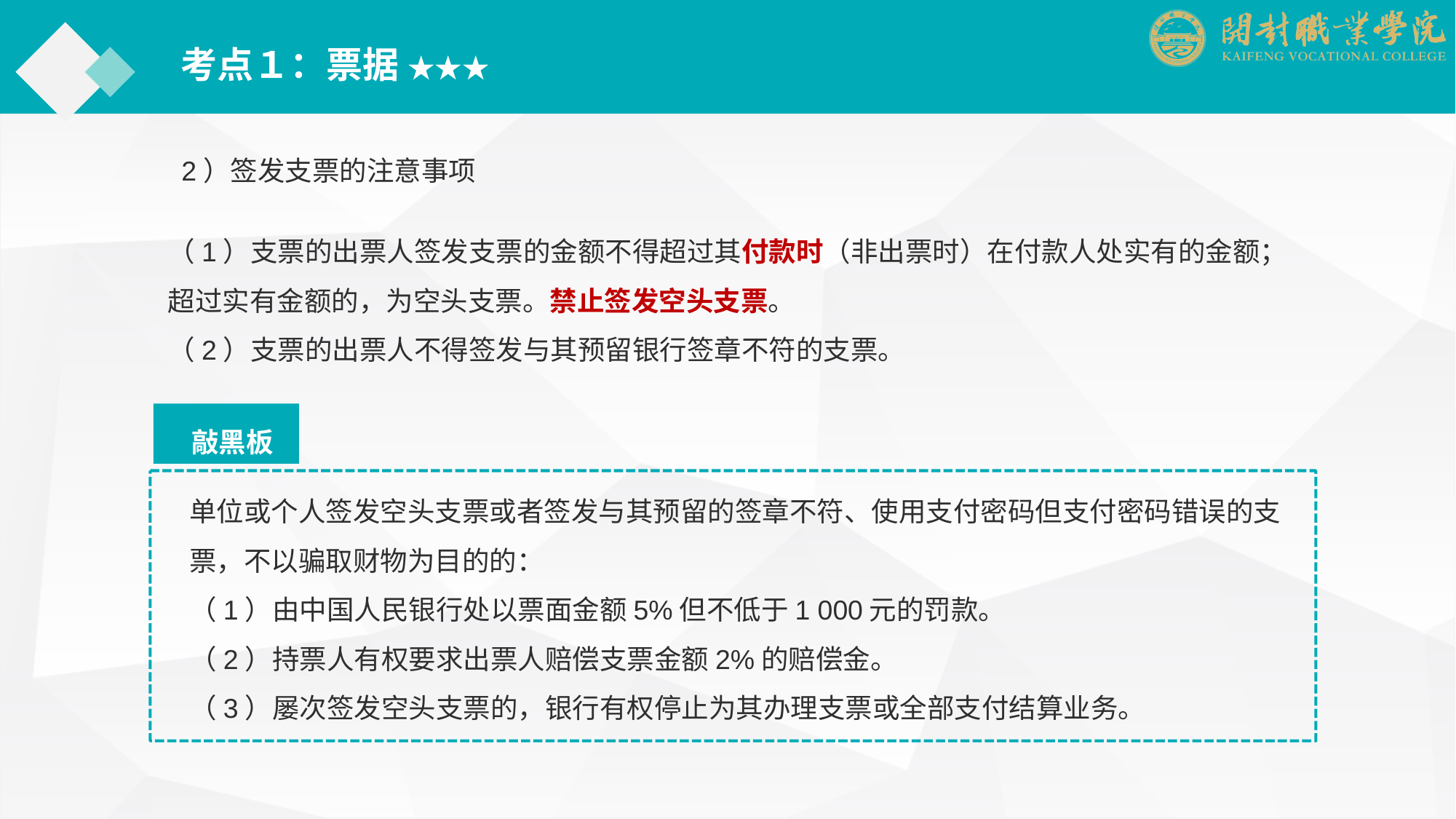

考点１：票据 ★★★
2）签发支票的注意事项
（1）支票的出票人签发支票的金额不得超过其付款时（非出票时）在付款人处实有的金额；超过实有金额的，为空头支票。禁止签发空头支票。
（2）支票的出票人不得签发与其预留银行签章不符的支票。
　敲黑板

单位或个人签发空头支票或者签发与其预留的签章不符、使用支付密码但支付密码错误的支票，不以骗取财物为目的的：
（1）由中国人民银行处以票面金额5%但不低于1 000元的罚款。
（2）持票人有权要求出票人赔偿支票金额2%的赔偿金。
（3）屡次签发空头支票的，银行有权停止为其办理支票或全部支付结算业务。